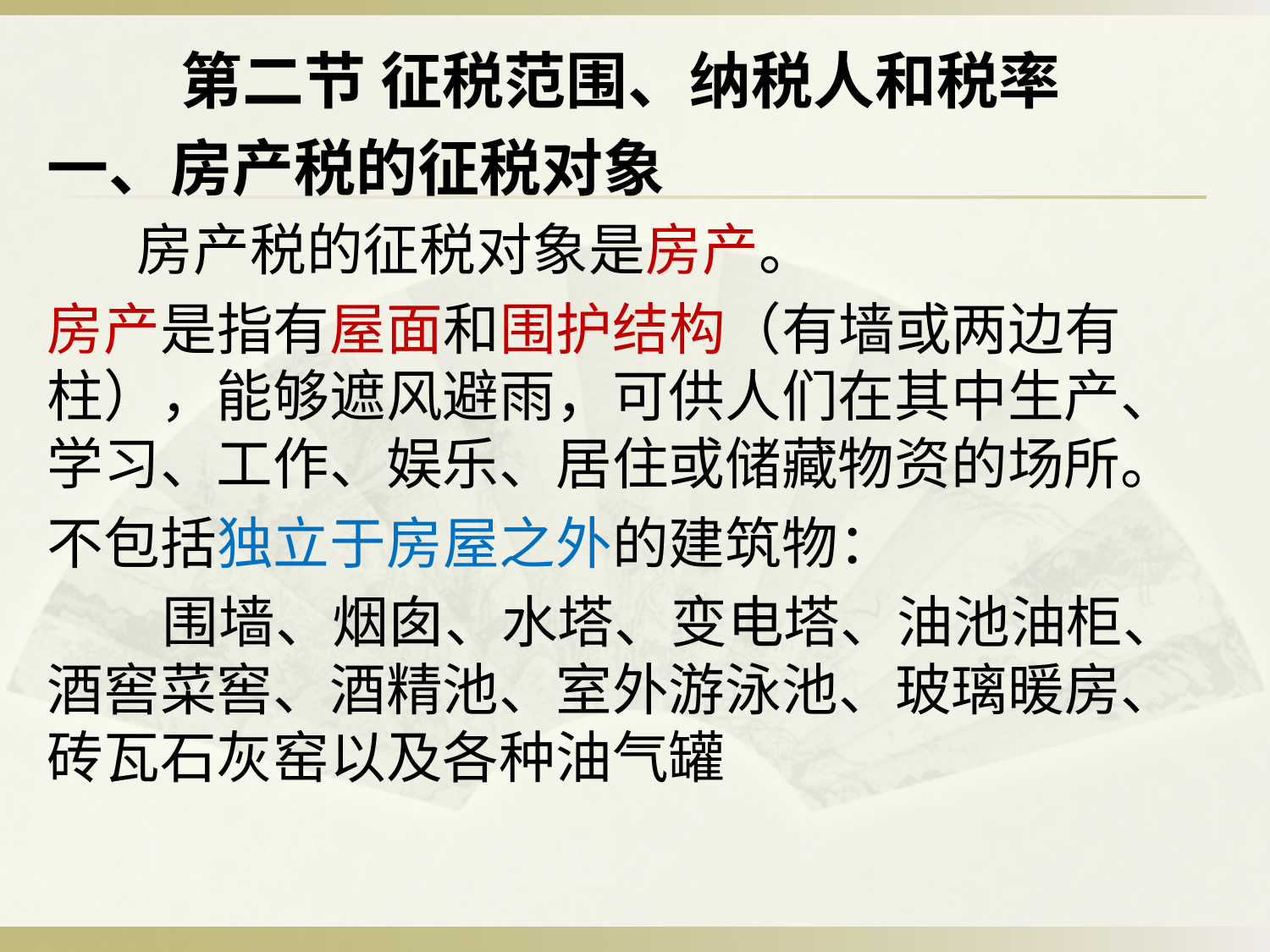

第二节 征税范围、纳税人和税率
一、房产税的征税对象
      房产税的征税对象是房产。
房产是指有屋面和围护结构（有墙或两边有柱），能够遮风避雨，可供人们在其中生产、学习、工作、娱乐、居住或储藏物资的场所。
不包括独立于房屋之外的建筑物：
        围墙、烟囱、水塔、变电塔、油池油柜、酒窖菜窖、酒精池、室外游泳池、玻璃暖房、砖瓦石灰窑以及各种油气罐